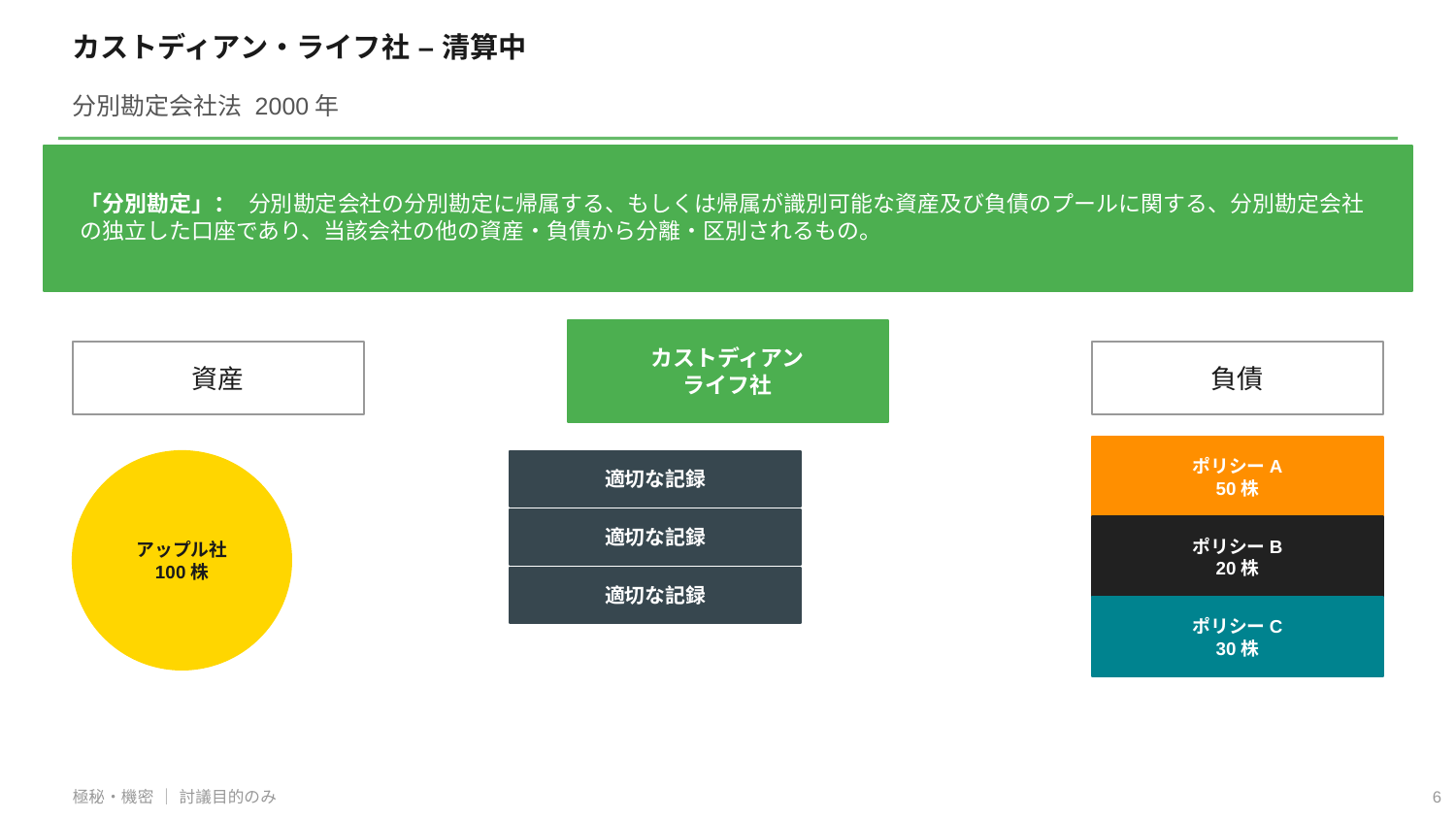

カストディアン・ライフ社 – 清算中
分別勘定会社法 2000年

「分別勘定」：  分別勘定会社の分別勘定に帰属する、もしくは帰属が識別可能な資産及び負債のプールに関する、分別勘定会社の独立した口座であり、当該会社の他の資産・負債から分離・区別されるもの。

カストディアン
ライフ社

資産

負債

ポリシーA
50株

アップル社
100株

適切な記録

適切な記録

ポリシーB
20株

適切な記録

ポリシーC
30株
極秘・機密 ｜ 討議目的のみ
6